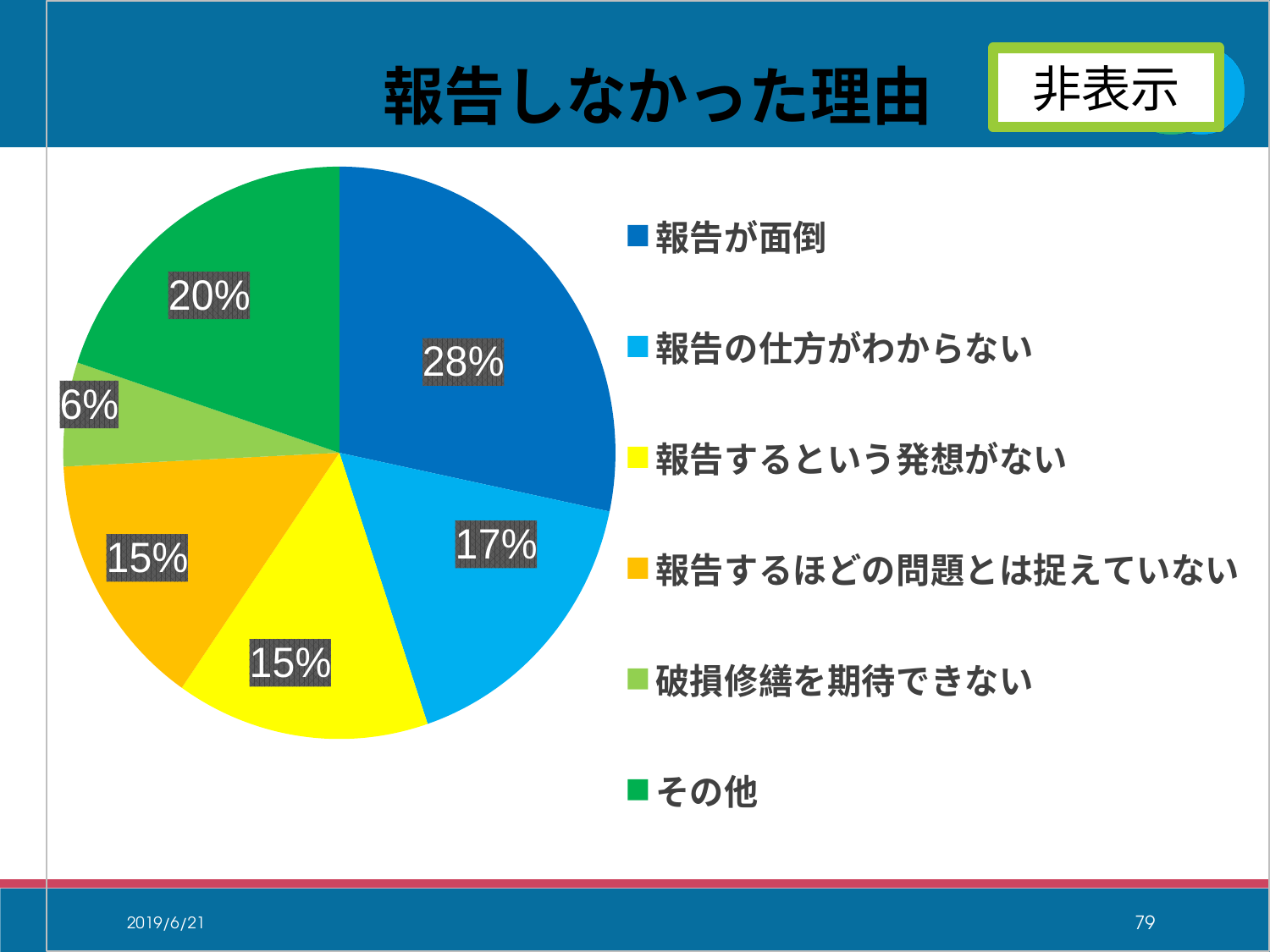

### Chart:

| Category | 報告しなかった理由 |
|---|---|
| 報告が面倒 | 101.0 |
| 報告の仕方がわからない | 59.0 |
| 報告するという発想がない | 53.0 |
| 報告するほどの問題とは捉えていない | 52.0 |
| 破損修繕を期待できない | 21.0 |
| その他 | 71.0 |
非表示
2019/6/21
79